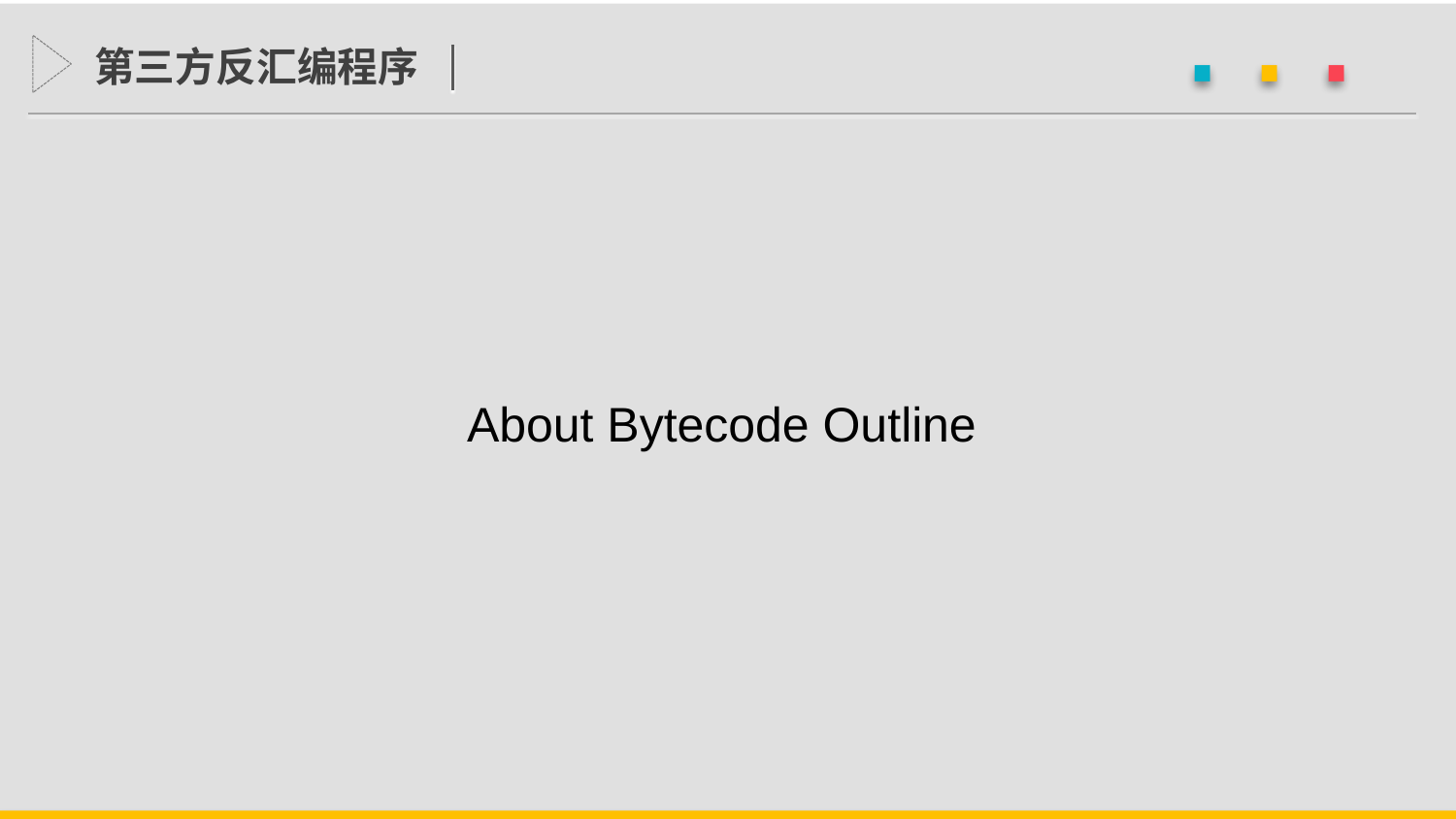

· · ·

第三方反汇编程序

About Bytecode Outline